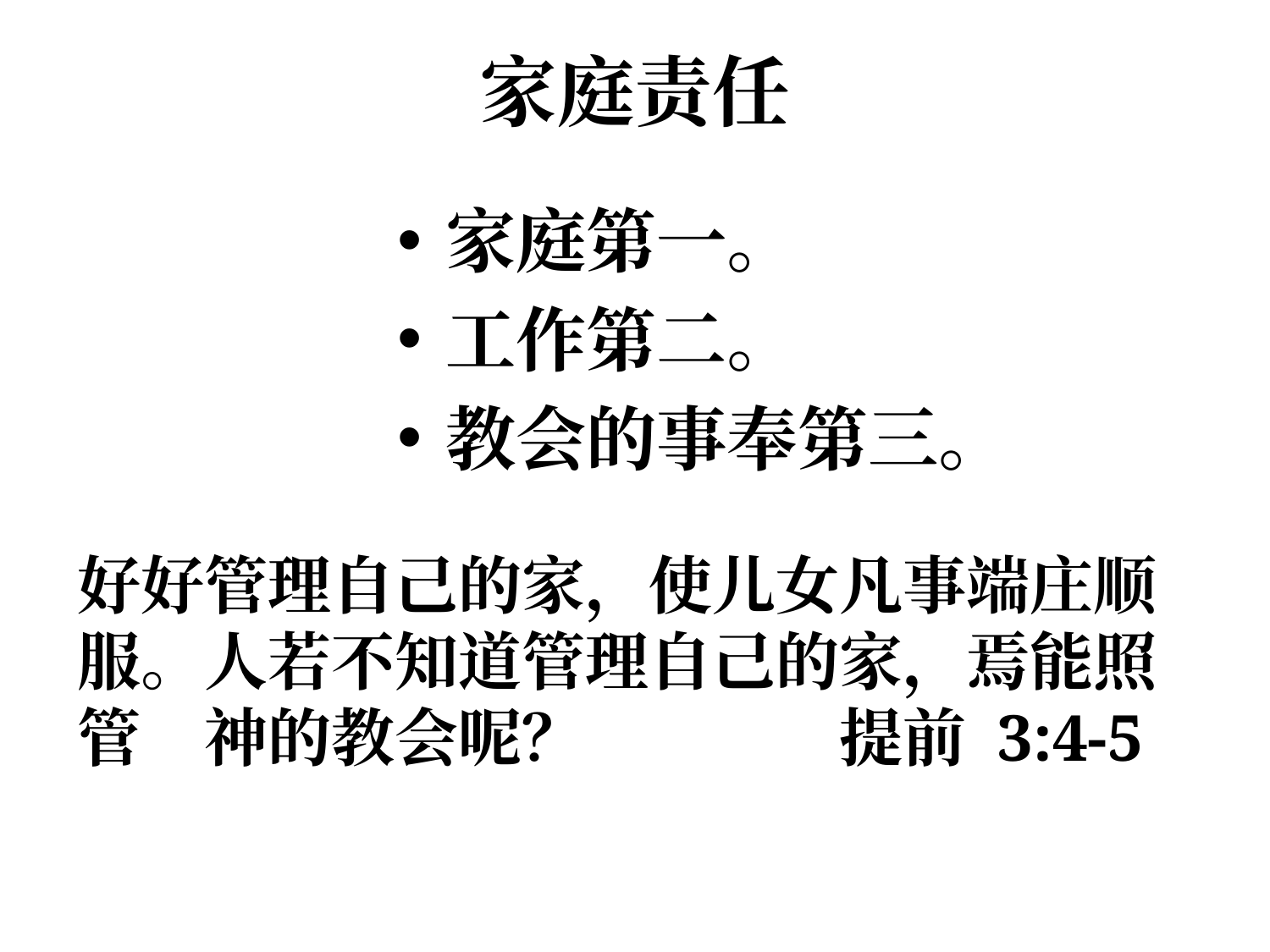

# 家庭责任
家庭第一。
工作第二。
教会的事奉第三。
好好管理自己的家，使儿女凡事端庄顺服。人若不知道管理自己的家，焉能照管　神的教会呢？		提前 3:4-5